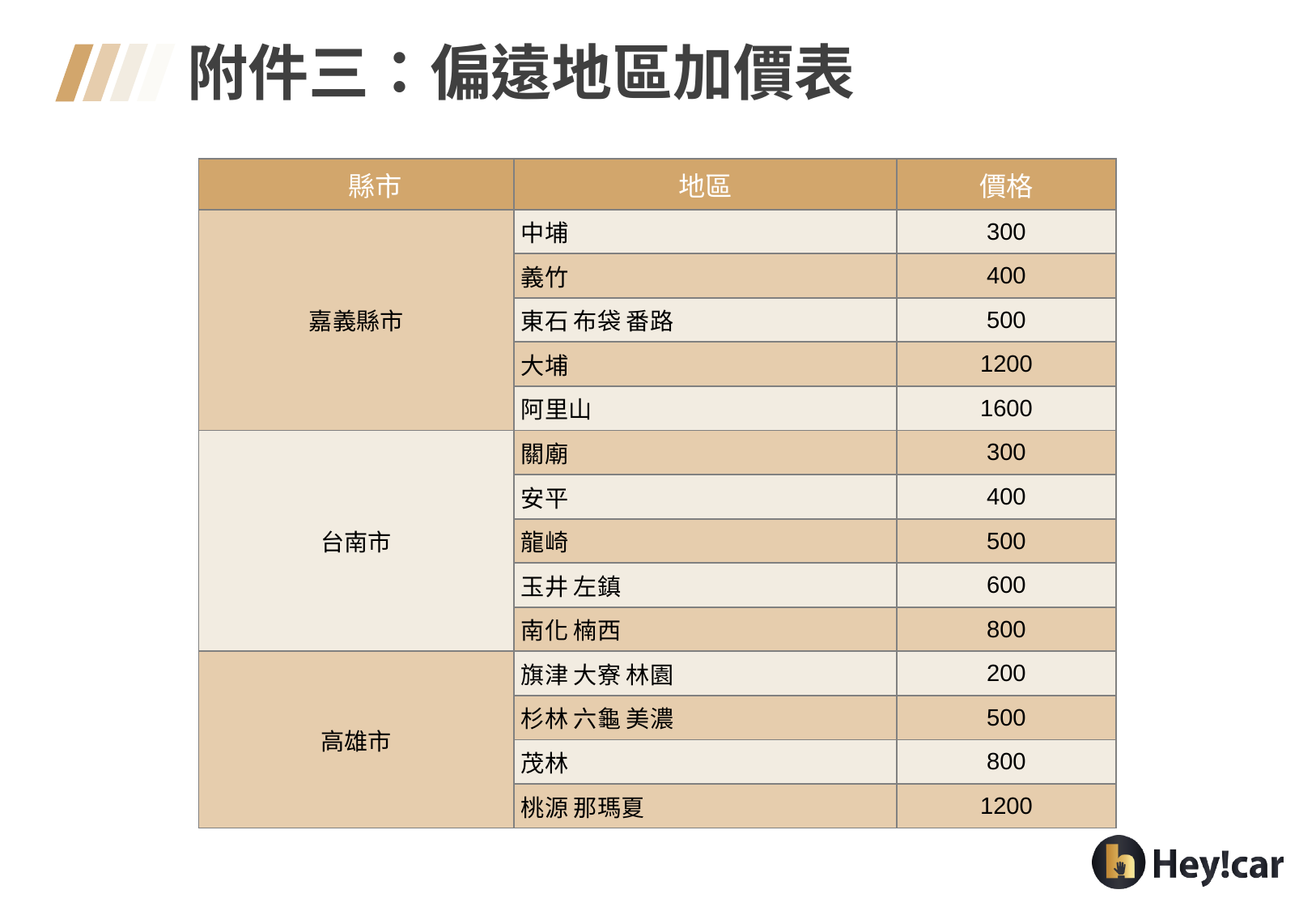

附件三：偏遠地區加價表
| 縣市 | 地區 | 價格 |
| --- | --- | --- |
| 嘉義縣市 | 中埔 | 300 |
|  | 義竹 | 400 |
|  | 東石 布袋 番路 | 500 |
|  | 大埔 | 1200 |
|  | 阿里山 | 1600 |
| 台南市 | 關廟 | 300 |
|  | 安平 | 400 |
|  | 龍崎 | 500 |
|  | 玉井 左鎮 | 600 |
|  | 南化 楠西 | 800 |
| 高雄市 | 旗津 大寮 林園 | 200 |
|  | 杉林 六龜 美濃 | 500 |
|  | 茂林 | 800 |
|  | 桃源 那瑪夏 | 1200 |